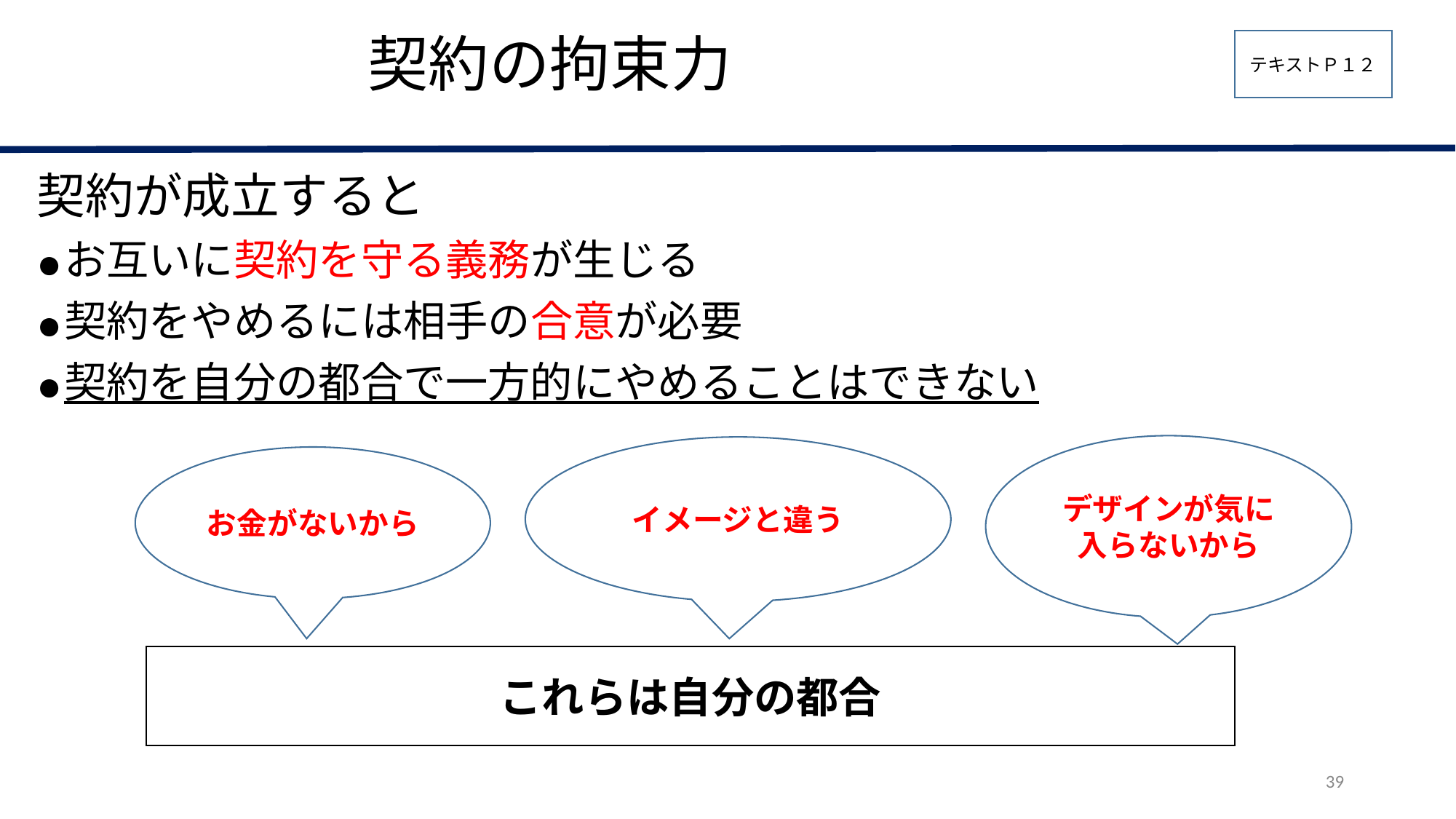

# 契約の拘束力
テキストＰ１２
契約が成立すると
お互いに契約を守る義務が生じる
契約をやめるには相手の合意が必要
契約を自分の都合で一方的にやめることはできない
デザインが気に入らないから
イメージと違う
お金がないから
これらは自分の都合
39